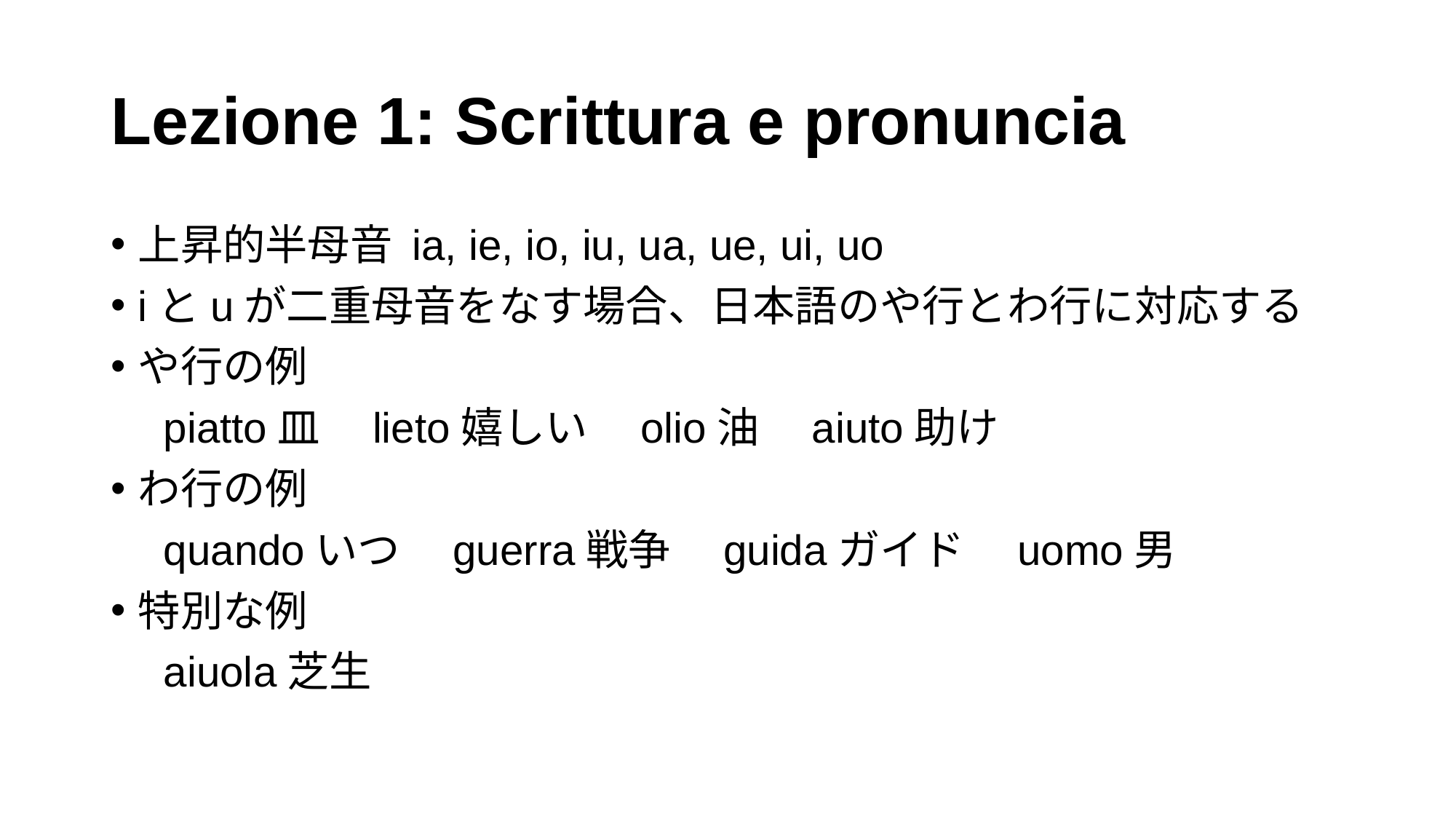

# Lezione 1: Scrittura e pronuncia
上昇的半母音 ia, ie, io, iu, ua, ue, ui, uo
iとuが二重母音をなす場合、日本語のや行とわ行に対応する
や行の例
　piatto皿　lieto嬉しい　olio油　aiuto助け
わ行の例
　quandoいつ　guerra戦争　guidaガイド　uomo男
特別な例
　aiuola芝生